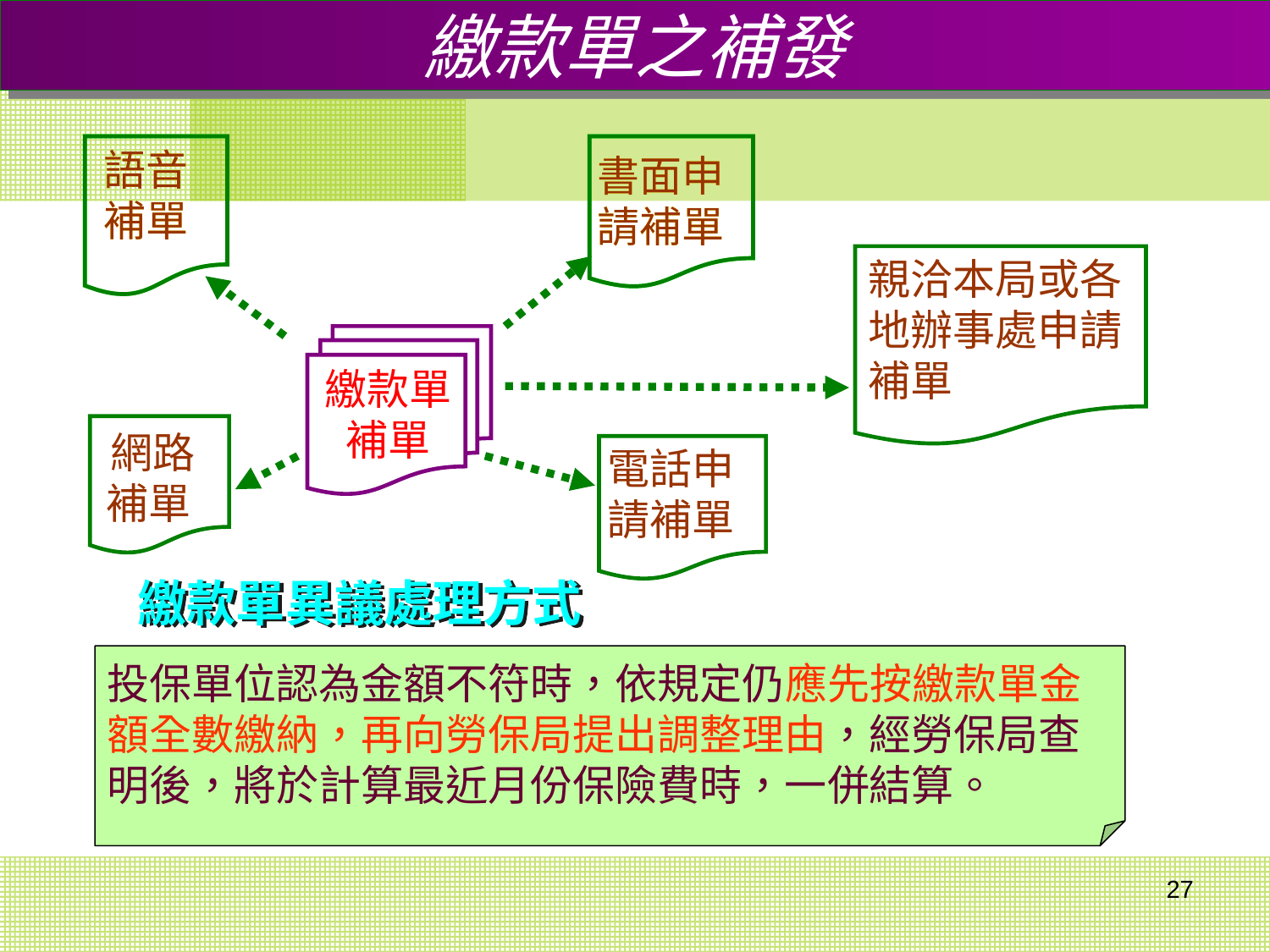

繳款單之補發
繳款單之補發

語音補單

語音補單

書面申請補單

書面申請補單

親洽本局或各地辦事處申請補單

繳款單補單

網路補單
電話申請補單

繳款單異議處理方式
投保單位認為金額不符時，依規定仍應先按繳款單金額全數繳納，再向勞保局提出調整理由，經勞保局查明後，將於計算最近月份保險費時，一併結算。
27